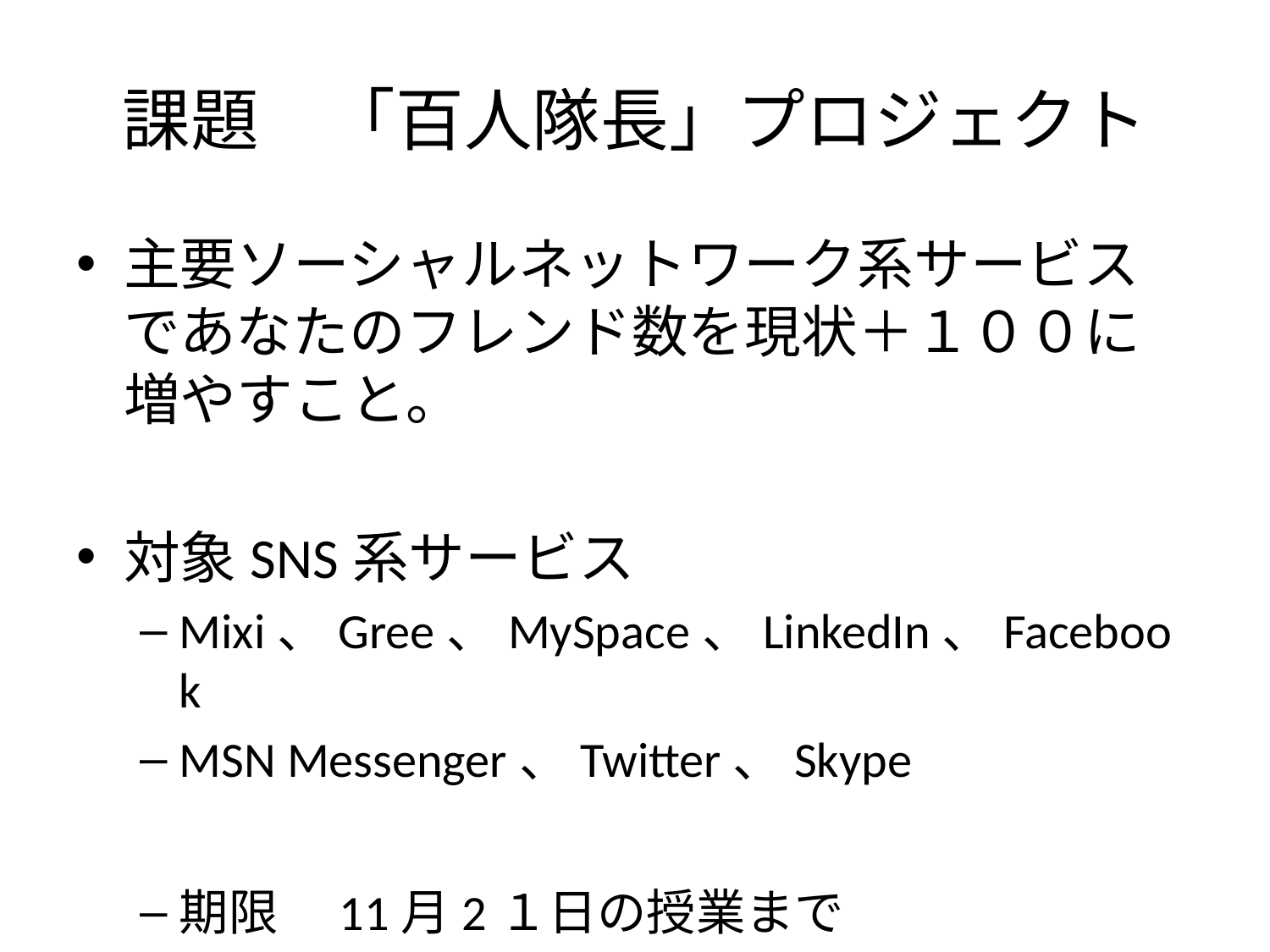

# 課題　「百人隊長」プロジェクト
主要ソーシャルネットワーク系サービスであなたのフレンド数を現状＋１００に増やすこと。

対象SNS系サービス
Mixi、Gree、MySpace、LinkedIn、Facebook
MSN Messenger、Twitter、Skype

期限　11月2１日の授業まで